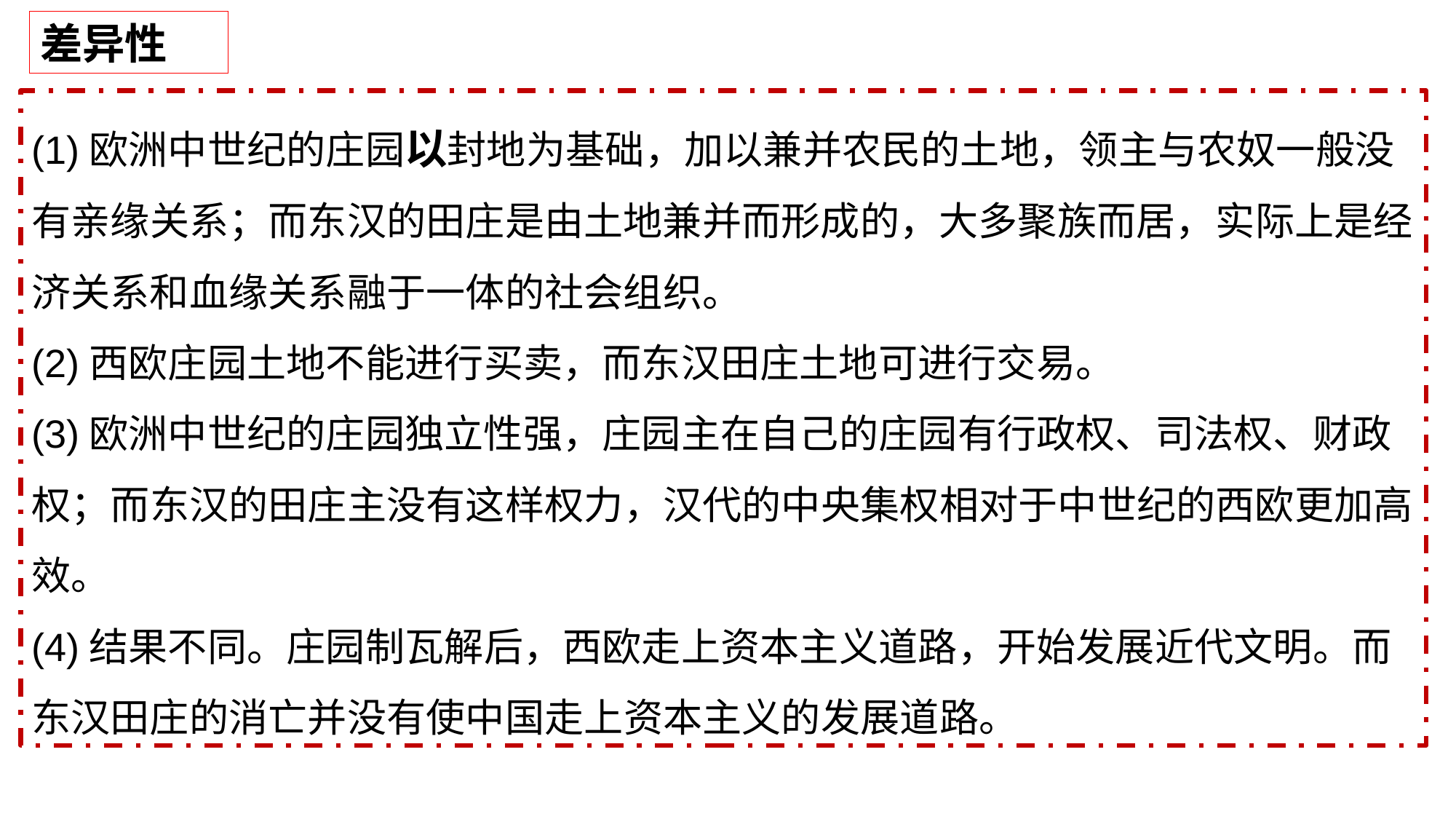

差异性
(1)欧洲中世纪的庄园以封地为基础，加以兼并农民的土地，领主与农奴一般没有亲缘关系；而东汉的田庄是由土地兼并而形成的，大多聚族而居，实际上是经济关系和血缘关系融于一体的社会组织。
(2)西欧庄园土地不能进行买卖，而东汉田庄土地可进行交易。
(3)欧洲中世纪的庄园独立性强，庄园主在自己的庄园有行政权、司法权、财政权；而东汉的田庄主没有这样权力，汉代的中央集权相对于中世纪的西欧更加高效。
(4)结果不同。庄园制瓦解后，西欧走上资本主义道路，开始发展近代文明。而东汉田庄的消亡并没有使中国走上资本主义的发展道路。